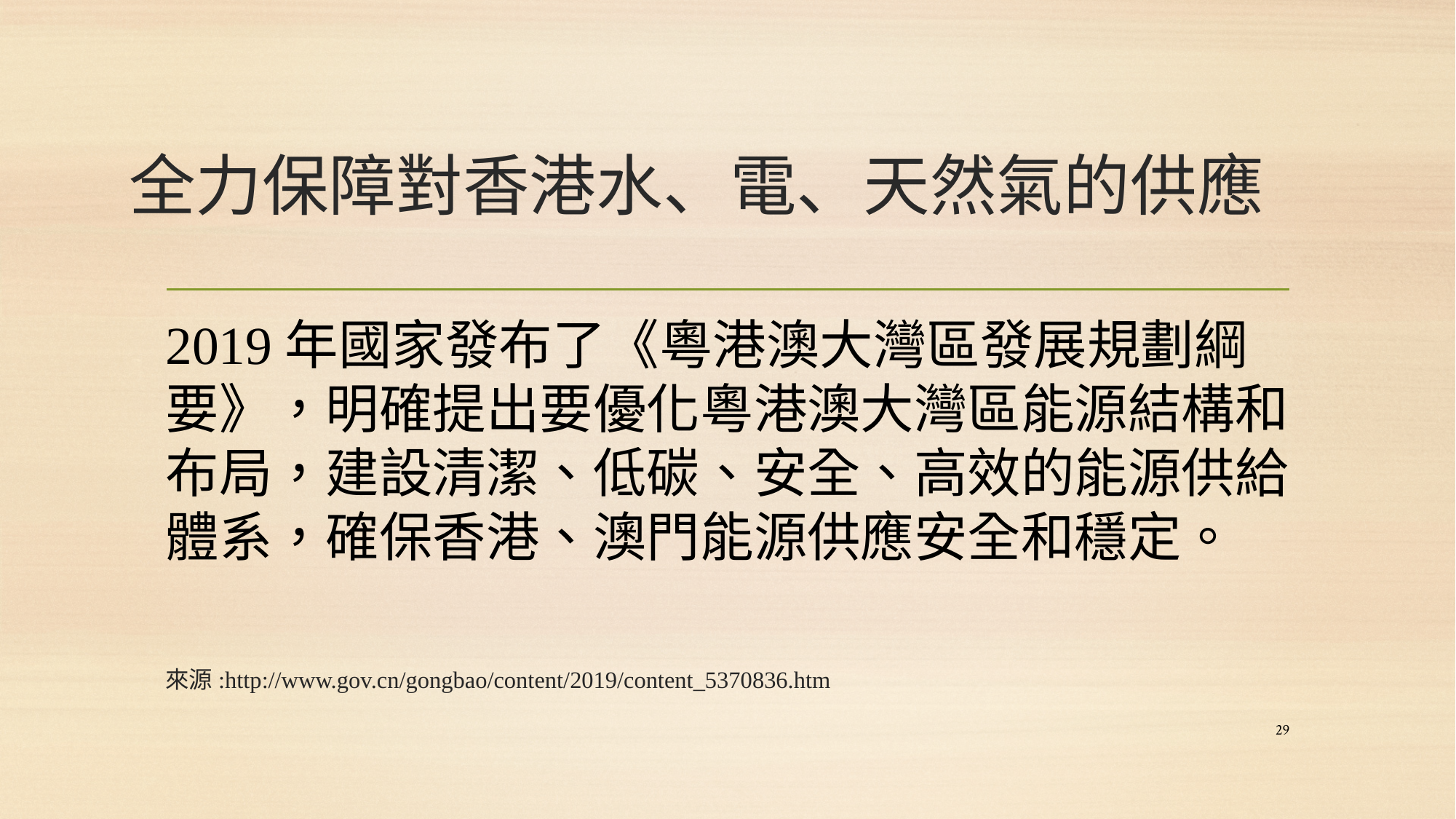

# 全力保障對香港水、電、天然氣的供應
2019年國家發布了《粵港澳大灣區發展規劃綱要》，明確提出要優化粵港澳大灣區能源結構和布局，建設清潔、低碳、安全、高效的能源供給體系，確保香港、澳門能源供應安全和穩定。

來源:http://www.gov.cn/gongbao/content/2019/content_5370836.htm
29